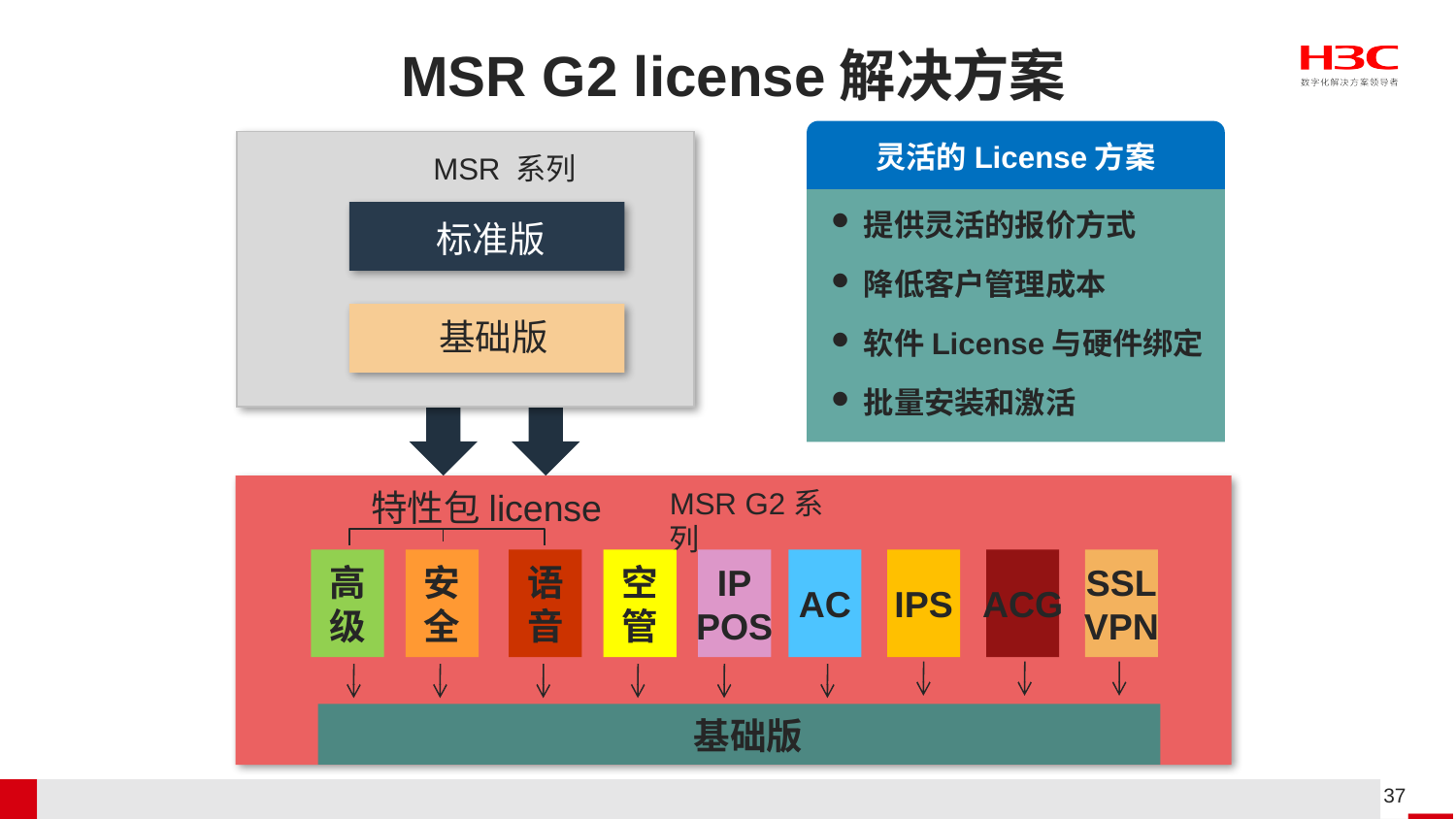

# MSR G2 license解决方案
灵活的License方案
提供灵活的报价方式
降低客户管理成本
软件License与硬件绑定
批量安装和激活

MSR 系列

标准版

基础版

MSR G2系列
特性包license
高
级
安
全
语
音
空
管
IP
POS
AC
IPS
ACG
SSL
VPN

基础版